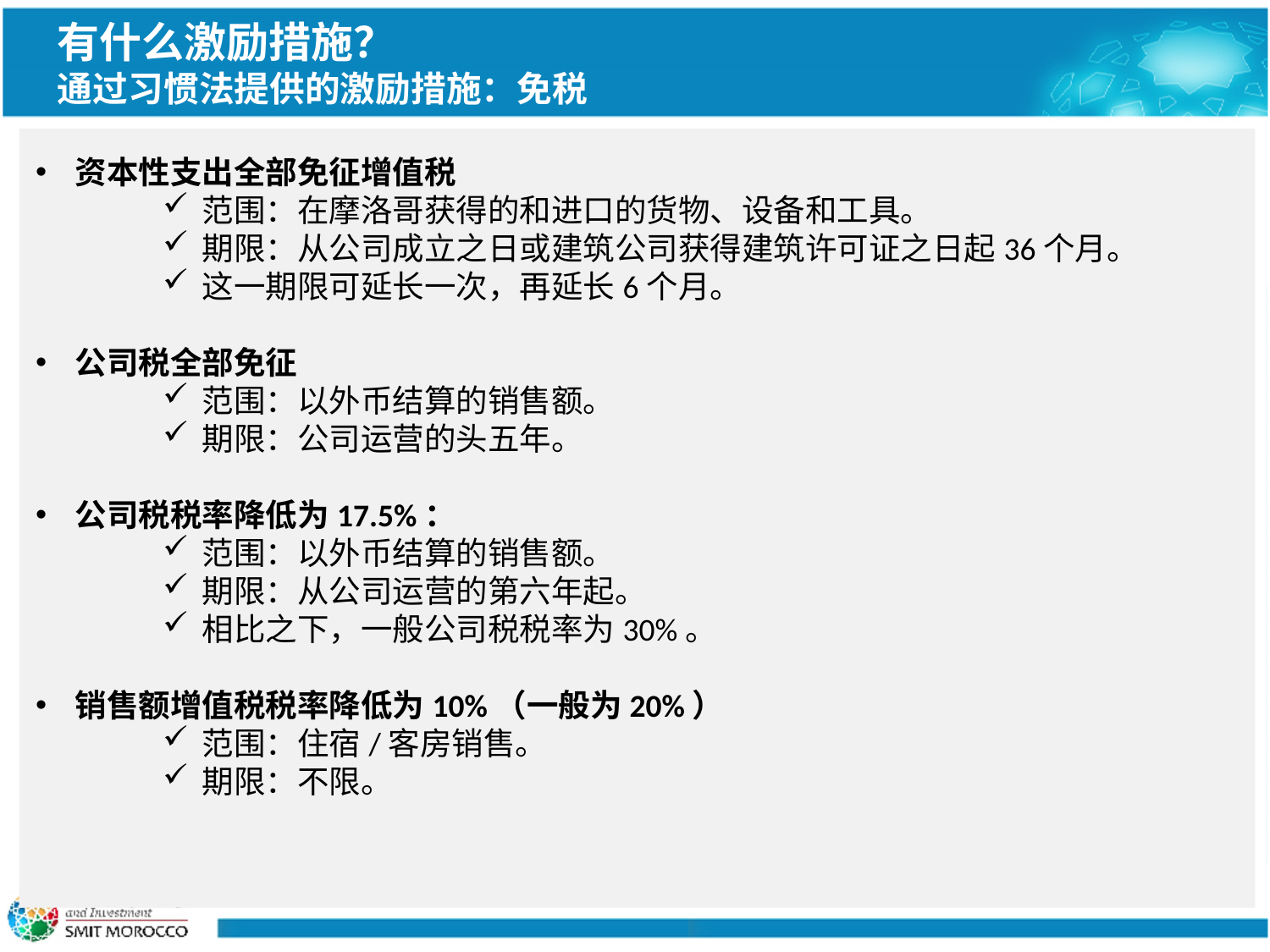

有什么激励措施？
通过习惯法提供的激励措施：免税

资本性支出全部免征增值税
范围：在摩洛哥获得的和进口的货物、设备和工具。
期限：从公司成立之日或建筑公司获得建筑许可证之日起36个月。
这一期限可延长一次，再延长6个月。

公司税全部免征
范围：以外币结算的销售额。
期限：公司运营的头五年。

公司税税率降低为17.5%：
范围：以外币结算的销售额。
期限：从公司运营的第六年起。
相比之下，一般公司税税率为30%。

销售额增值税税率降低为10%（一般为20%）
范围：住宿/客房销售。
期限：不限。